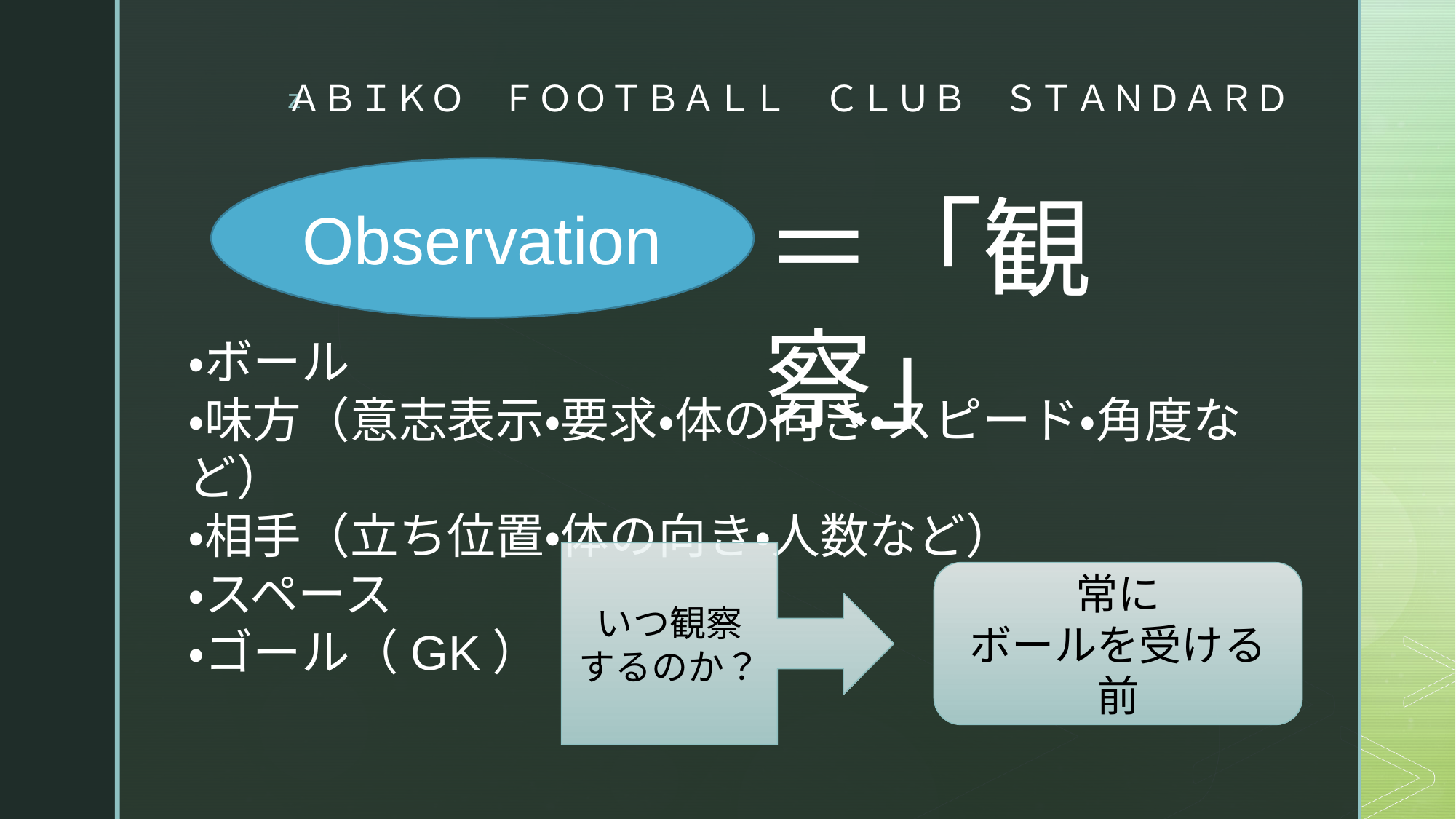

# ＡＢＩＫＯ　ＦＯＯＴＢＡＬＬ　ＣＬＵＢ　ＳＴＡＮＤＡＲＤ
Observation
＝「観察」
・ボール
・味方（意志表示・要求・体の向き・スピード・角度など）
・相手（立ち位置・体の向き・人数など）
・スペース
・ゴール（GK）

いつ観察
するのか？
常に
ボールを受ける前